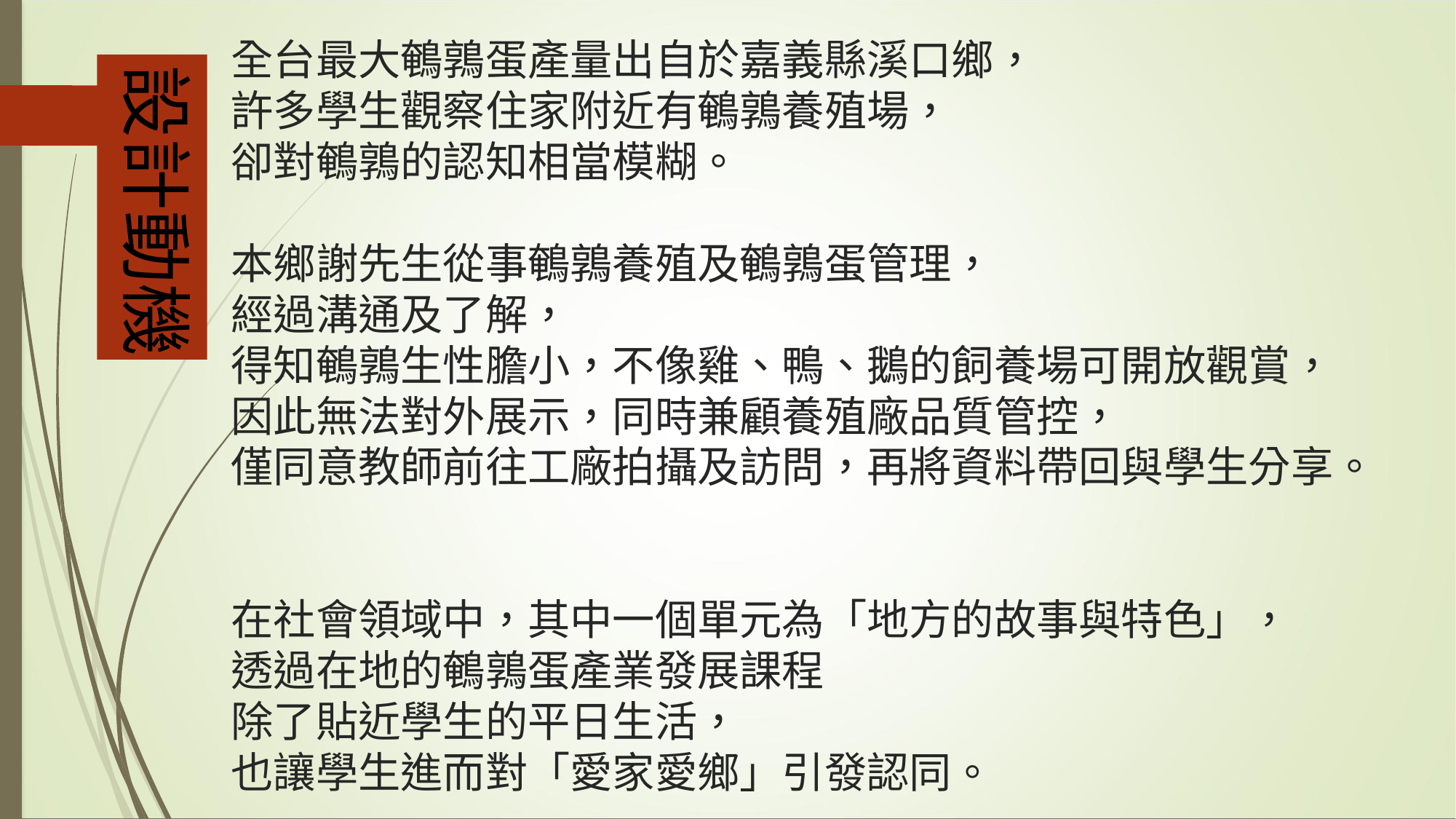

# 全台最大鵪鶉蛋產量出自於嘉義縣溪口鄉， 許多學生觀察住家附近有鵪鶉養殖場， 卻對鵪鶉的認知相當模糊。 本鄉謝先生從事鵪鶉養殖及鵪鶉蛋管理， 經過溝通及了解， 得知鵪鶉生性膽小，不像雞、鴨、鵝的飼養場可開放觀賞， 因此無法對外展示，同時兼顧養殖廠品質管控， 僅同意教師前往工廠拍攝及訪問，再將資料帶回與學生分享。 在社會領域中，其中一個單元為「地方的故事與特色」， 透過在地的鵪鶉蛋產業發展課程 除了貼近學生的平日生活， 也讓學生進而對「愛家愛鄉」引發認同。
設計動機